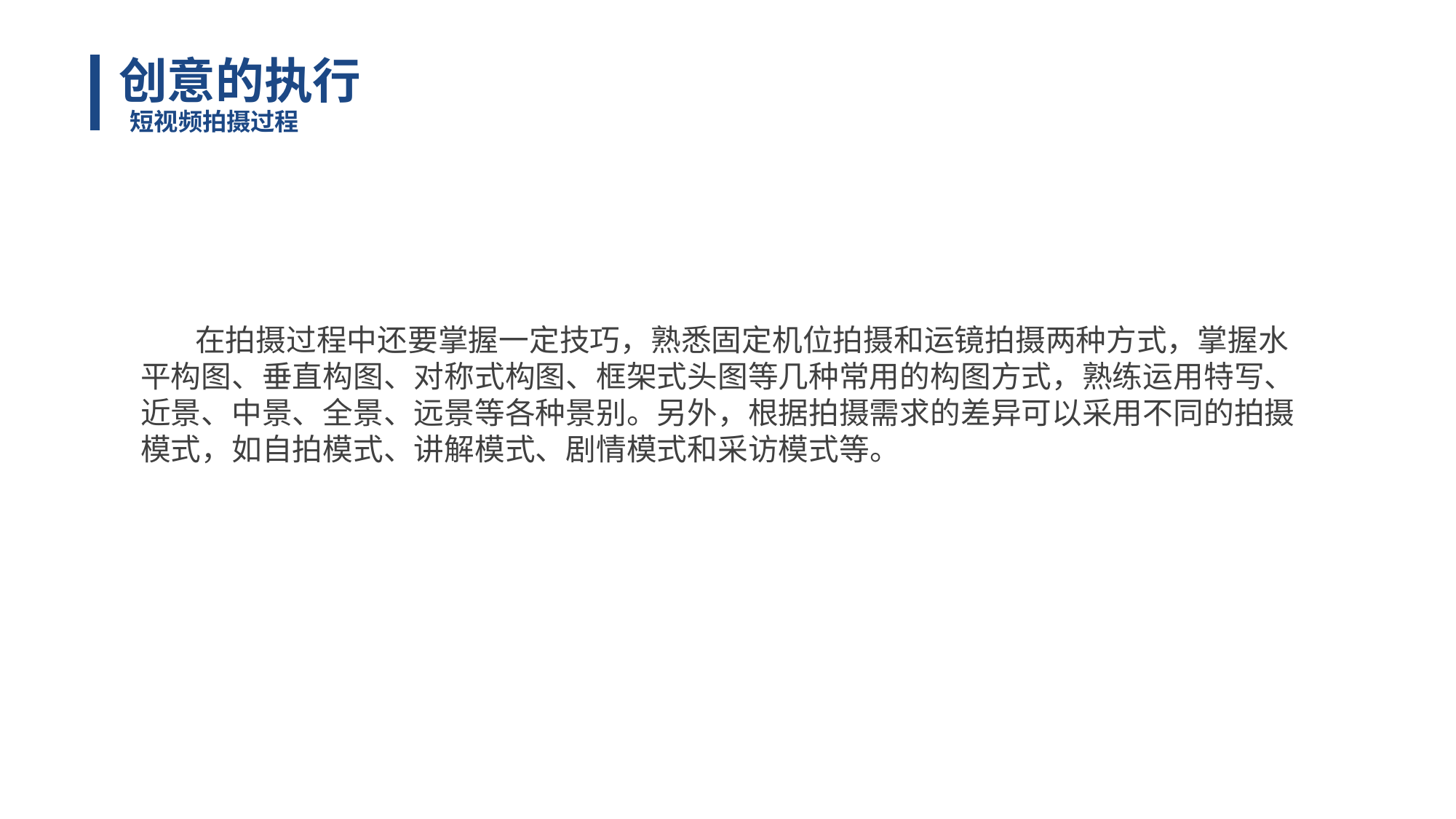

创意的执行
 短视频拍摄过程
在拍摄过程中还要掌握一定技巧，熟悉固定机位拍摄和运镜拍摄两种方式，掌握水平构图、垂直构图、对称式构图、框架式头图等几种常用的构图方式，熟练运用特写、近景、中景、全景、远景等各种景别。另外，根据拍摄需求的差异可以采用不同的拍摄模式，如自拍模式、讲解模式、剧情模式和采访模式等。